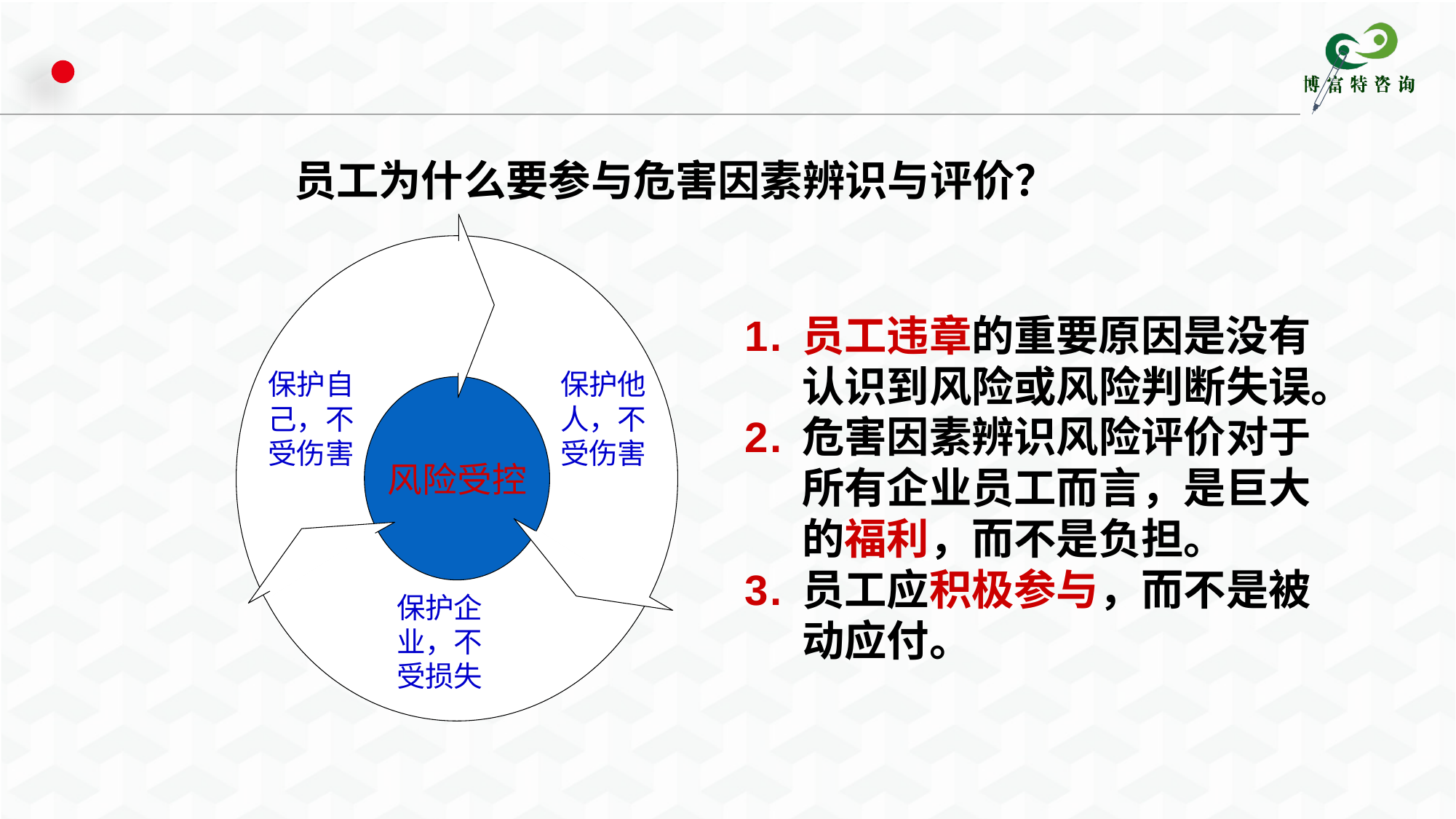

员工为什么要参与危害因素辨识与评价？

保护自己，不受伤害
保护他人，不受伤害

风险受控

保护企业，不受损失
员工违章的重要原因是没有认识到风险或风险判断失误。
危害因素辨识风险评价对于所有企业员工而言，是巨大的福利，而不是负担。
员工应积极参与，而不是被动应付。